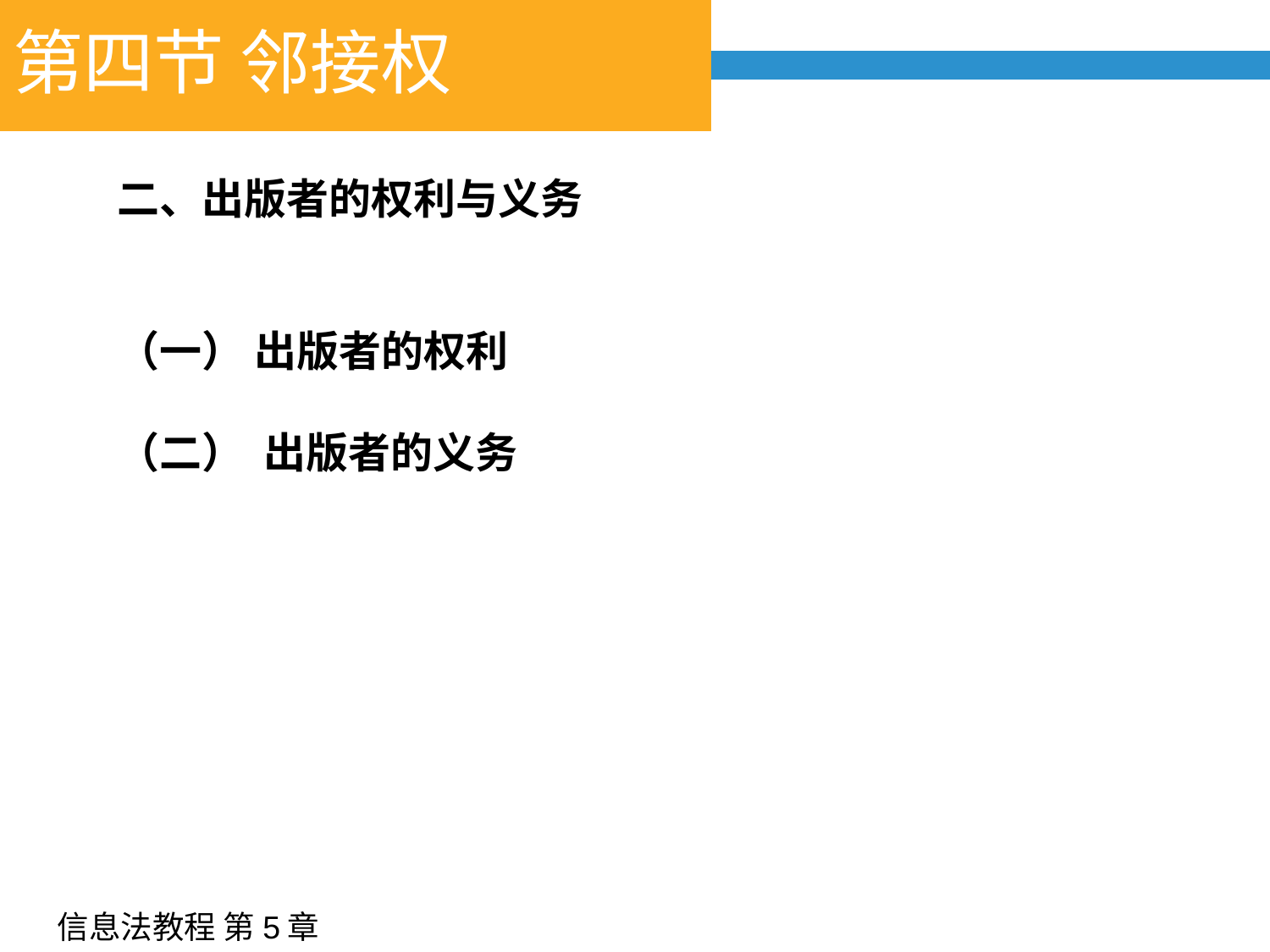

# 第四节 邻接权
二、出版者的权利与义务

（一） 出版者的权利

（二）  出版者的义务
信息法教程 第5章